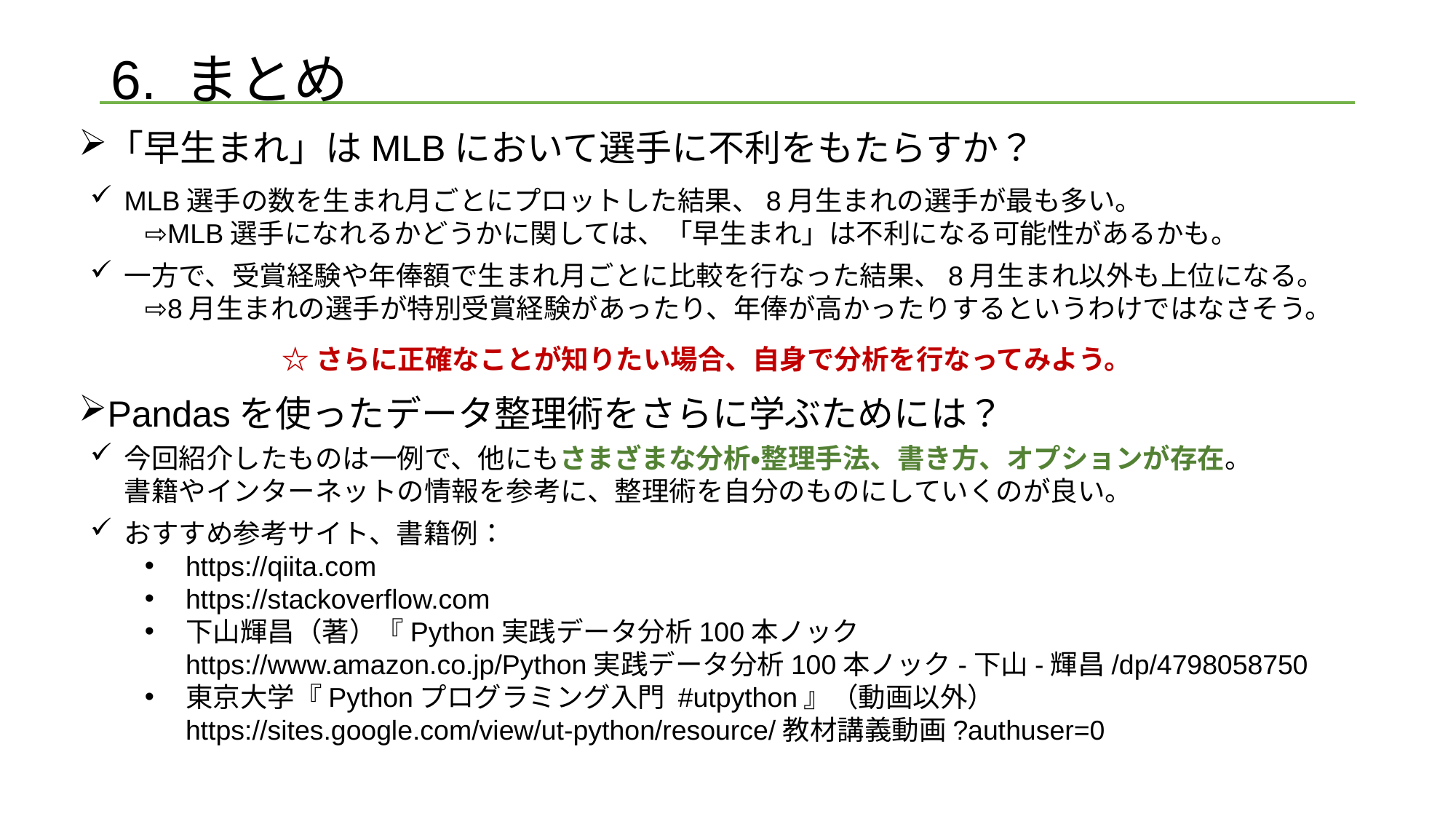

# 6. まとめ
「早生まれ」はMLBにおいて選手に不利をもたらすか？
MLB選手の数を生まれ月ごとにプロットした結果、8月生まれの選手が最も多い。
⇨MLB選手になれるかどうかに関しては、「早生まれ」は不利になる可能性があるかも。
一方で、受賞経験や年俸額で生まれ月ごとに比較を行なった結果、8月生まれ以外も上位になる。
⇨8月生まれの選手が特別受賞経験があったり、年俸が高かったりするというわけではなさそう。
☆さらに正確なことが知りたい場合、自身で分析を行なってみよう。
Pandasを使ったデータ整理術をさらに学ぶためには？
今回紹介したものは一例で、他にもさまざまな分析・整理手法、書き方、オプションが存在。
書籍やインターネットの情報を参考に、整理術を自分のものにしていくのが良い。
おすすめ参考サイト、書籍例：
https://qiita.com
https://stackoverflow.com
下山輝昌（著）『Python実践データ分析100本ノック
https://www.amazon.co.jp/Python実践データ分析100本ノック-下山-輝昌/dp/4798058750
東京大学『Pythonプログラミング入門 #utpython』（動画以外）
https://sites.google.com/view/ut-python/resource/教材講義動画?authuser=0